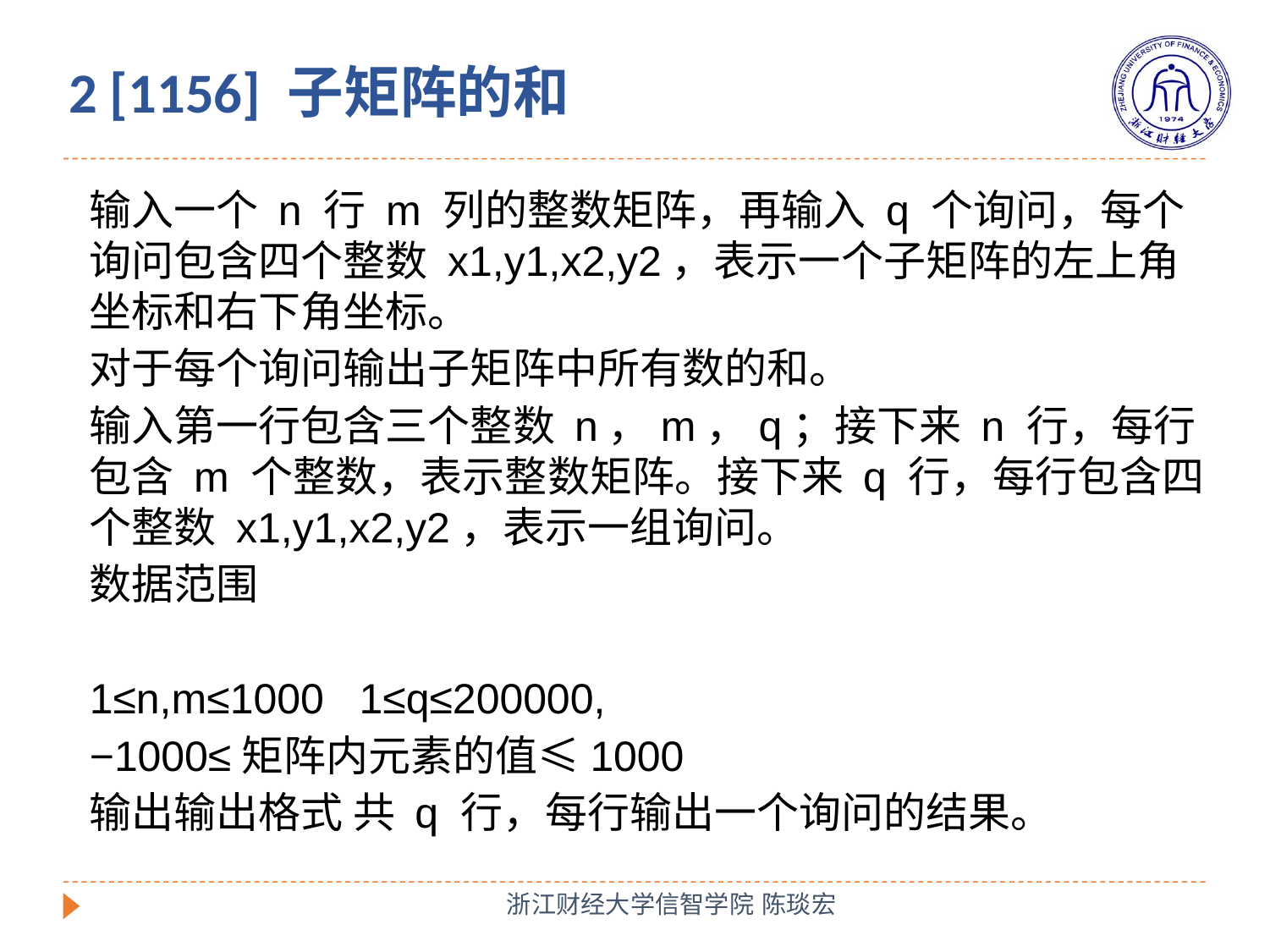

# 2 [1156] 子矩阵的和
输入一个 n 行 m 列的整数矩阵，再输入 q 个询问，每个询问包含四个整数 x1,y1,x2,y2，表示一个子矩阵的左上角坐标和右下角坐标。
对于每个询问输出子矩阵中所有数的和。
输入第一行包含三个整数 n，m，q；接下来 n 行，每行包含 m 个整数，表示整数矩阵。接下来 q 行，每行包含四个整数 x1,y1,x2,y2，表示一组询问。
数据范围

1≤n,m≤1000   1≤q≤200000,
−1000≤矩阵内元素的值≤1000
输出输出格式 共 q 行，每行输出一个询问的结果。
浙江财经大学信智学院 陈琰宏
12